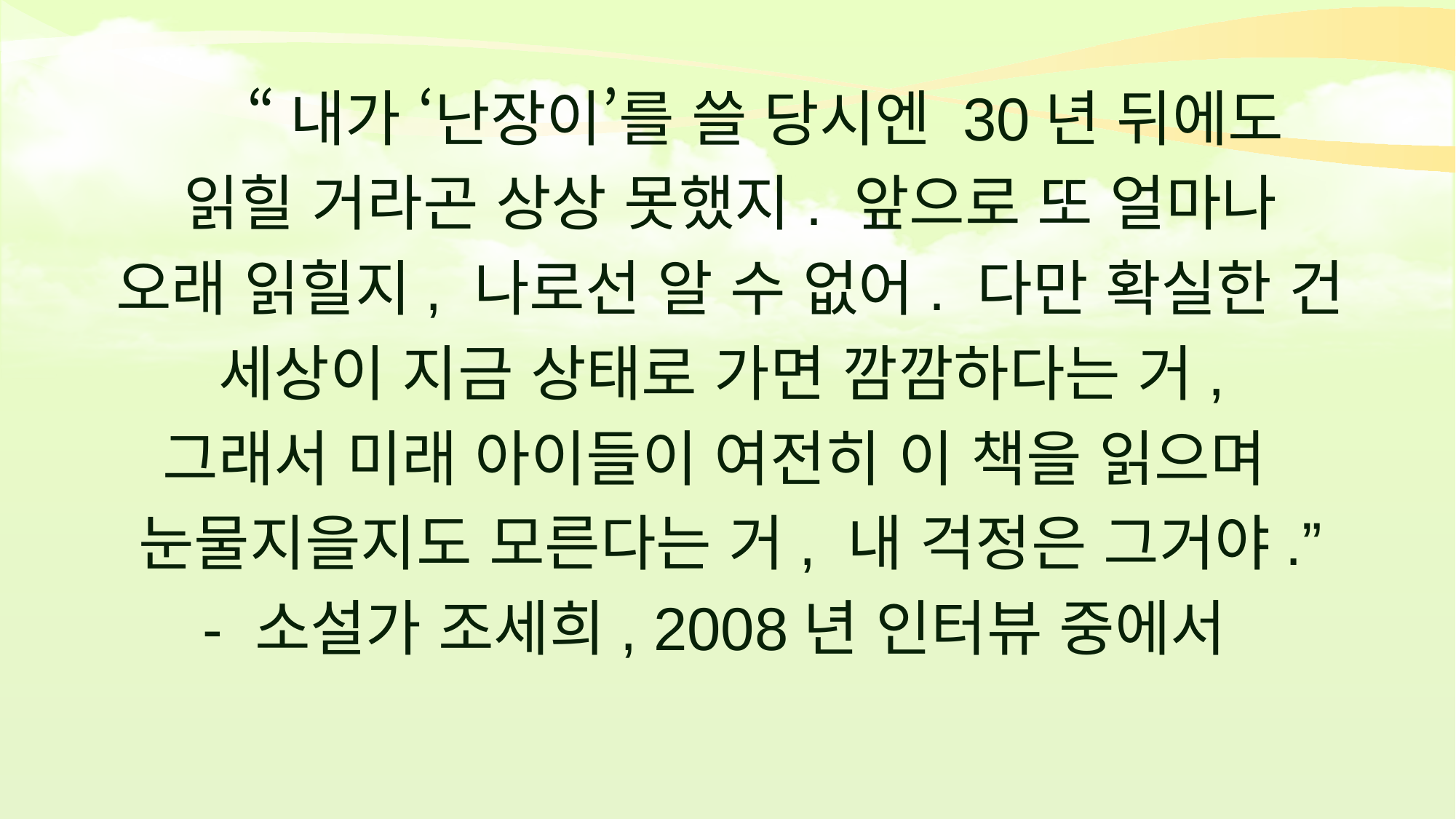

“내가 ‘난장이’를 쓸 당시엔 30년 뒤에도
 읽힐 거라곤 상상 못했지. 앞으로 또 얼마나
 오래 읽힐지, 나로선 알 수 없어. 다만 확실한 건
 세상이 지금 상태로 가면 깜깜하다는 거,
그래서 미래 아이들이 여전히 이 책을 읽으며
 눈물지을지도 모른다는 거, 내 걱정은 그거야.”
- 소설가 조세희, 2008년 인터뷰 중에서